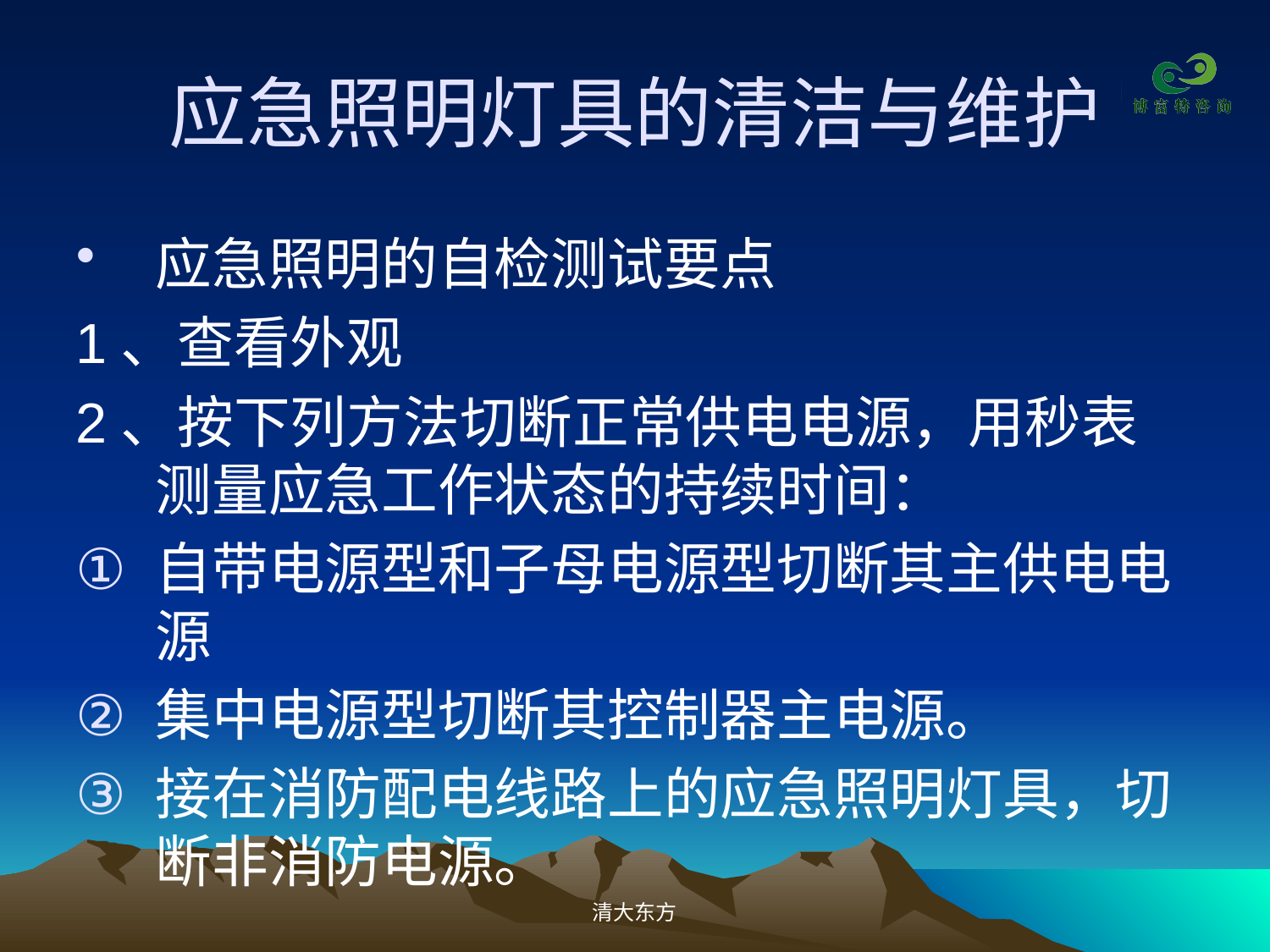

# 应急照明灯具的清洁与维护
应急照明的自检测试要点
1、查看外观
2、按下列方法切断正常供电电源，用秒表测量应急工作状态的持续时间：
自带电源型和子母电源型切断其主供电电源
集中电源型切断其控制器主电源。
接在消防配电线路上的应急照明灯具，切断非消防电源。
清大东方